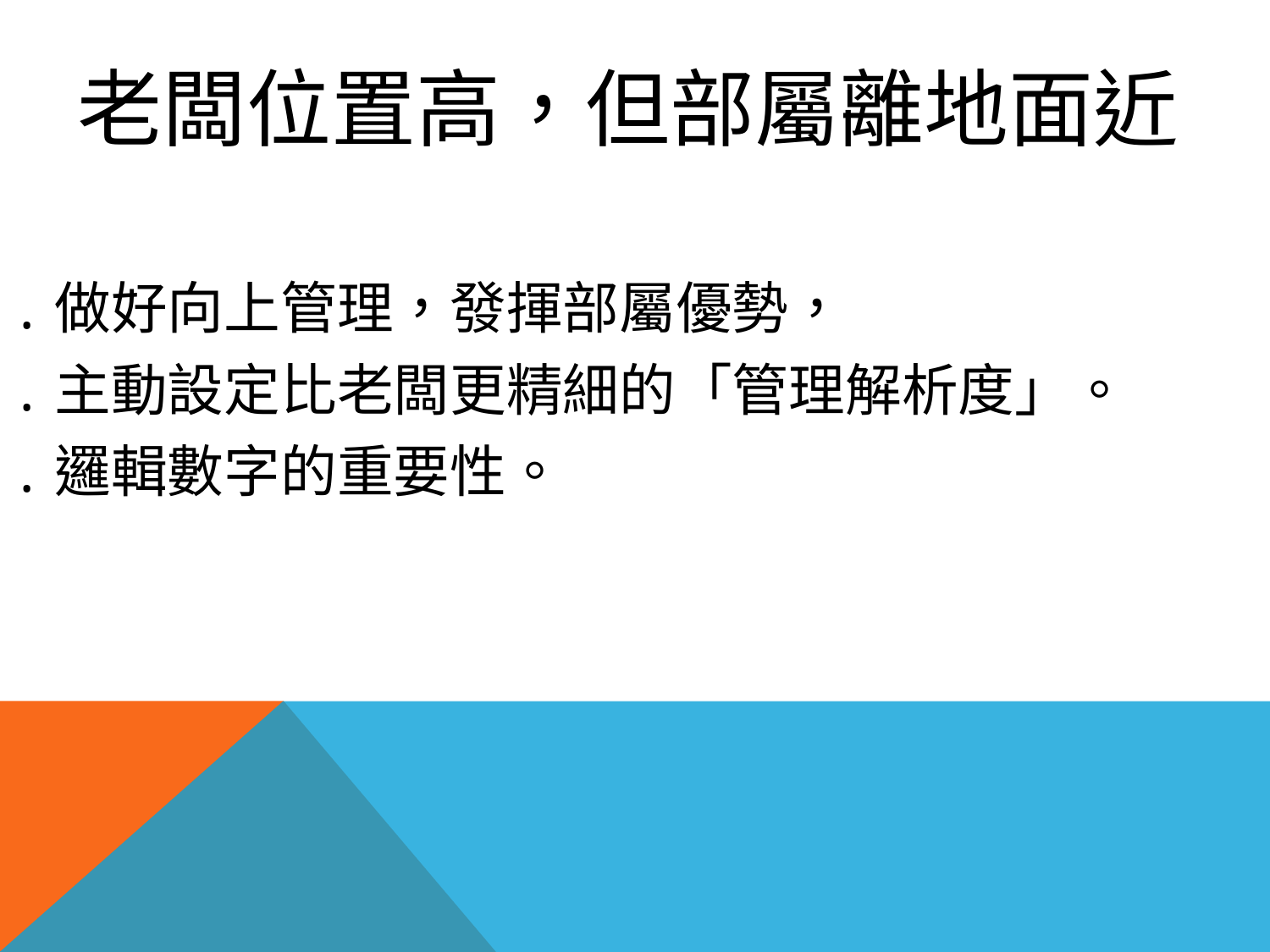

# 老闆位置高，但部屬離地面近
․做好向上管理，發揮部屬優勢，
․主動設定比老闆更精細的「管理解析度」。
․邏輯數字的重要性。